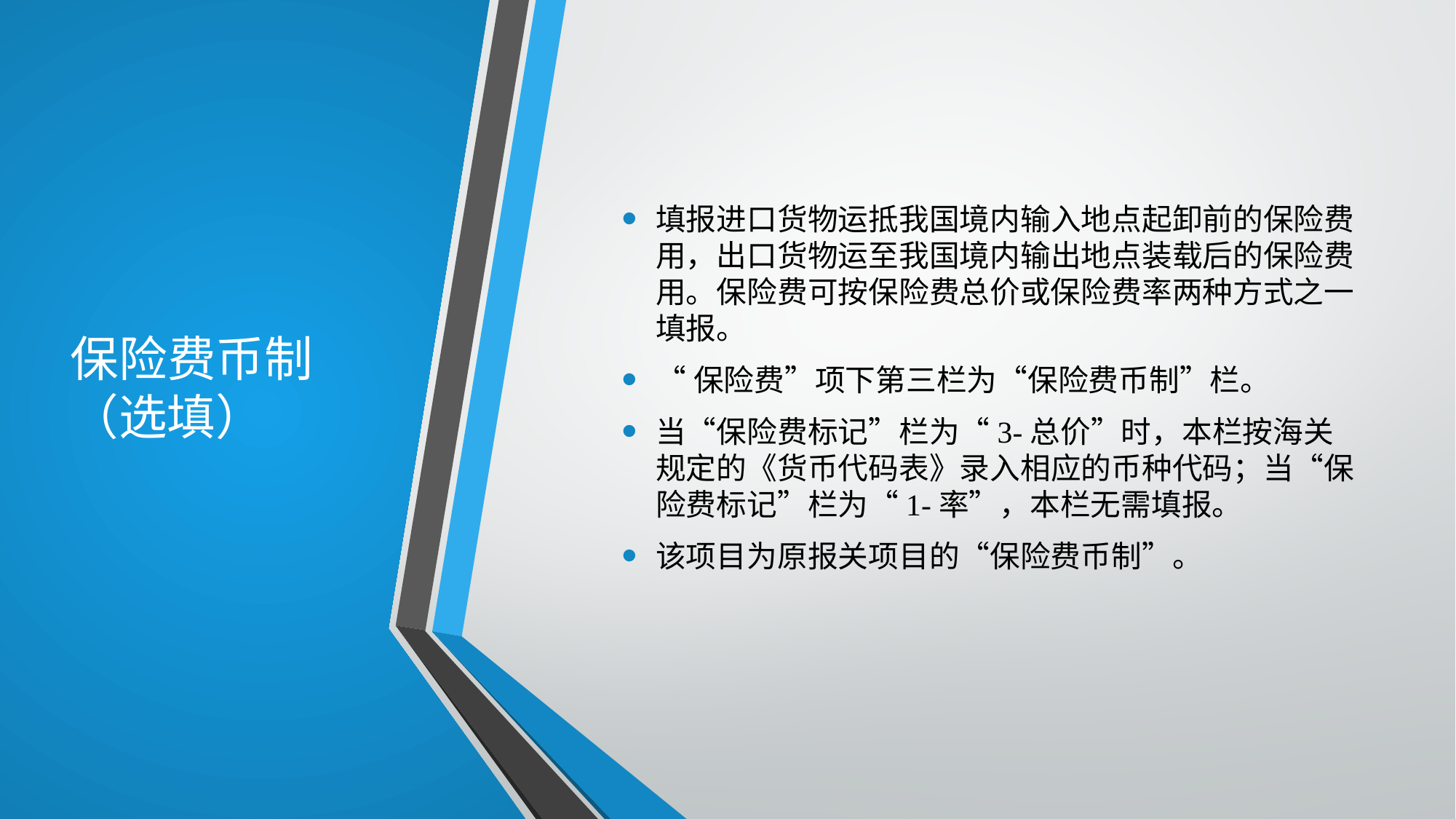

# 保险费币制（选填）
填报进口货物运抵我国境内输入地点起卸前的保险费用，出口货物运至我国境内输出地点装载后的保险费用。保险费可按保险费总价或保险费率两种方式之一填报。
“保险费”项下第三栏为“保险费币制”栏。
当“保险费标记”栏为“3-总价”时，本栏按海关规定的《货币代码表》录入相应的币种代码；当“保险费标记”栏为“1-率”，本栏无需填报。
该项目为原报关项目的“保险费币制”。